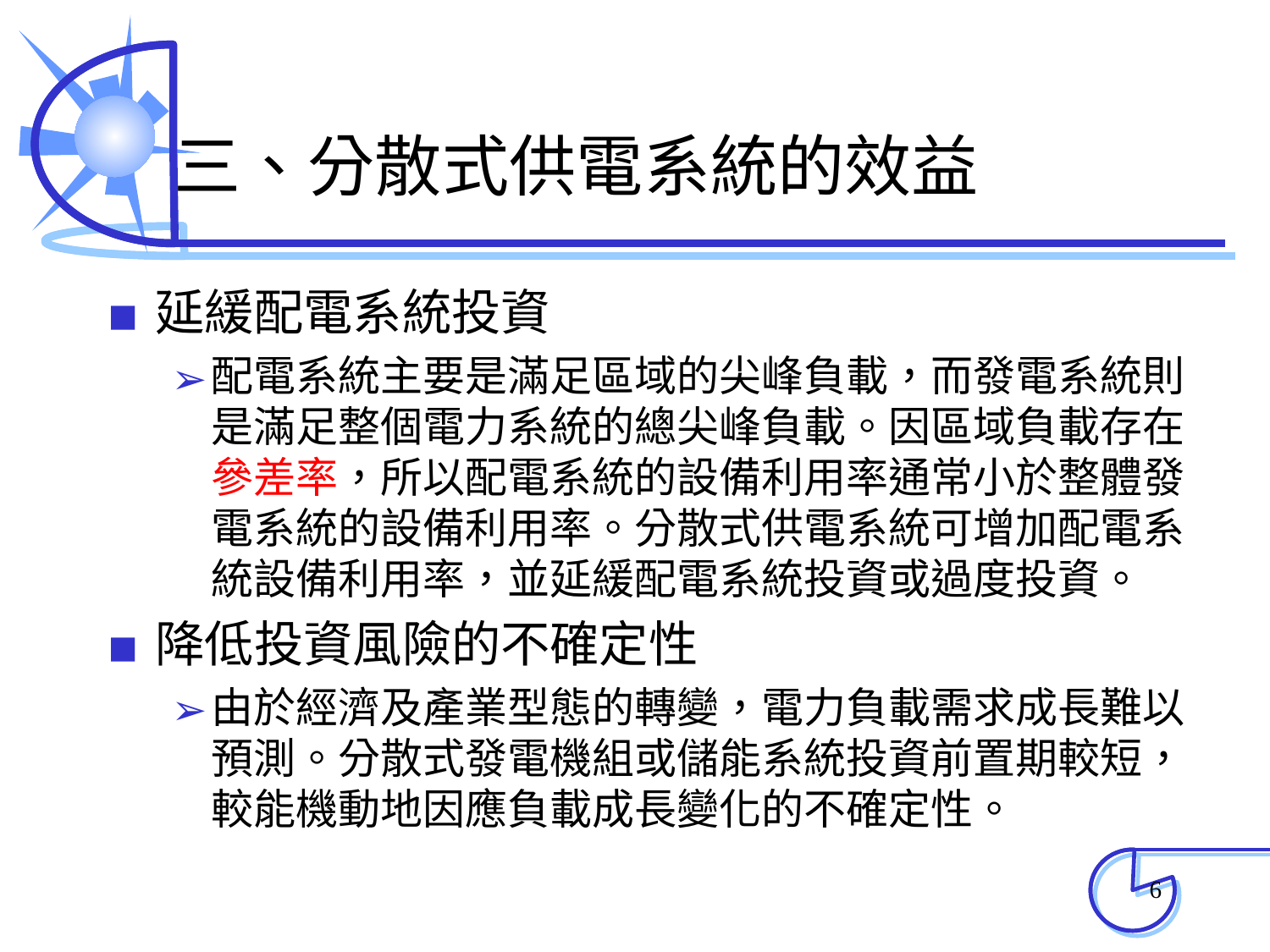

# 三、分散式供電系統的效益
延緩配電系統投資
配電系統主要是滿足區域的尖峰負載，而發電系統則是滿足整個電力系統的總尖峰負載。因區域負載存在參差率，所以配電系統的設備利用率通常小於整體發電系統的設備利用率。分散式供電系統可增加配電系統設備利用率，並延緩配電系統投資或過度投資。
降低投資風險的不確定性
由於經濟及產業型態的轉變，電力負載需求成長難以預測。分散式發電機組或儲能系統投資前置期較短，較能機動地因應負載成長變化的不確定性。

6